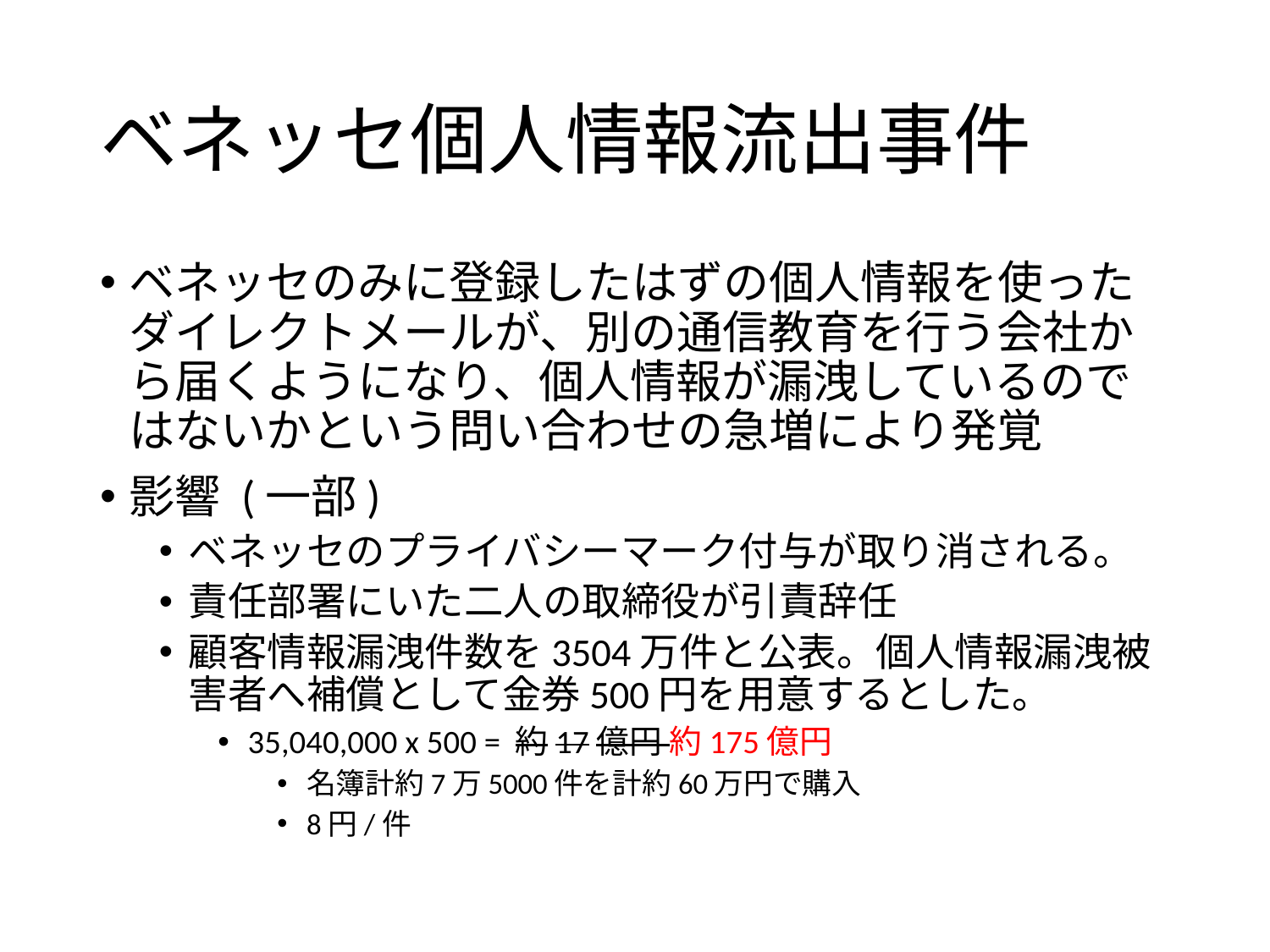

# ベネッセ個人情報流出事件
ベネッセのみに登録したはずの個人情報を使ったダイレクトメールが、別の通信教育を行う会社から届くようになり、個人情報が漏洩しているのではないかという問い合わせの急増により発覚
影響 (一部)
ベネッセのプライバシーマーク付与が取り消される。
責任部署にいた二人の取締役が引責辞任
顧客情報漏洩件数を3504万件と公表。個人情報漏洩被害者へ補償として金券500円を用意するとした。
35,040,000 x 500 = 約17億円 約175億円
名簿計約7万5000件を計約60万円で購入
8円/件